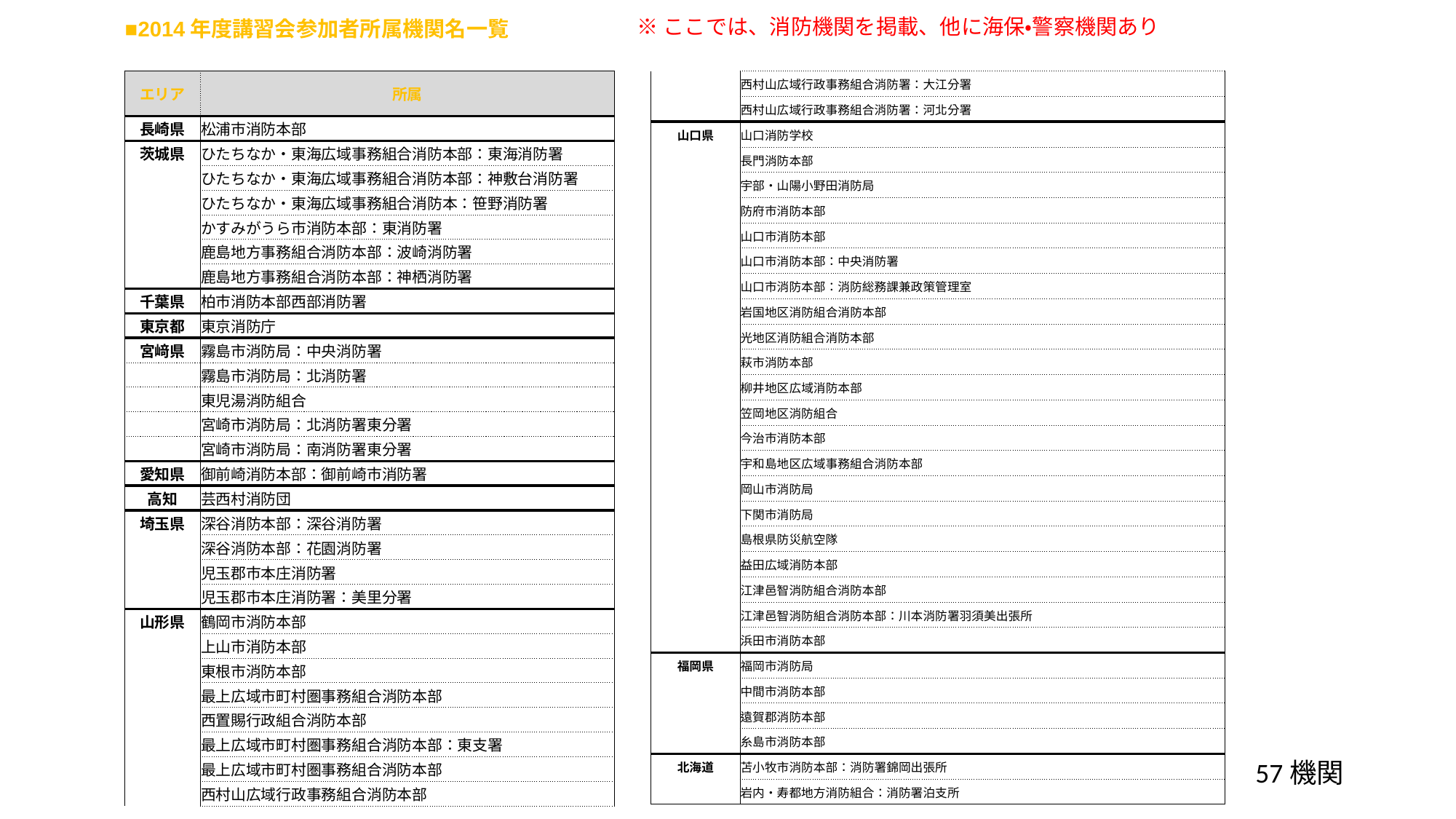

※ここでは、消防機関を掲載、他に海保・警察機関あり
| ■2014年度講習会参加者所属機関名一覧 |  |
| --- | --- |
|  |  |
| エリア | 所属 |
| 長崎県 | 松浦市消防本部 |
| 茨城県 | ひたちなか・東海広域事務組合消防本部：東海消防署 |
|  | ひたちなか・東海広域事務組合消防本部：神敷台消防署 |
|  | ひたちなか・東海広域事務組合消防本：笹野消防署 |
|  | かすみがうら市消防本部：東消防署 |
|  | 鹿島地方事務組合消防本部：波崎消防署 |
|  | 鹿島地方事務組合消防本部：神栖消防署 |
| 千葉県 | 柏市消防本部西部消防署 |
| 東京都 | 東京消防庁 |
| 宮﨑県 | 霧島市消防局：中央消防署 |
|  | 霧島市消防局：北消防署 |
|  | 東児湯消防組合 |
|  | 宮崎市消防局：北消防署東分署 |
|  | 宮崎市消防局：南消防署東分署 |
| 愛知県 | 御前崎消防本部：御前崎市消防署 |
| 高知 | 芸西村消防団 |
| 埼玉県 | 深谷消防本部：深谷消防署 |
|  | 深谷消防本部：花園消防署 |
|  | 児玉郡市本庄消防署 |
|  | 児玉郡市本庄消防署：美里分署 |
| 山形県 | 鶴岡市消防本部 |
|  | 上山市消防本部 |
|  | 東根市消防本部 |
|  | 最上広域市町村圏事務組合消防本部 |
|  | 西置賜行政組合消防本部 |
|  | 最上広域市町村圏事務組合消防本部：東支署 |
|  | 最上広域市町村圏事務組合消防本部 |
|  | 西村山広域行政事務組合消防本部 |
|  | 西村山広域行政事務組合消防署：大江分署 |
| --- | --- |
|  | 西村山広域行政事務組合消防署：河北分署 |
| 山口県 | 山口消防学校 |
|  | 長門消防本部 |
|  | 宇部・山陽小野田消防局 |
|  | 防府市消防本部 |
|  | 山口市消防本部 |
|  | 山口市消防本部：中央消防署 |
|  | 山口市消防本部：消防総務課兼政策管理室 |
|  | 岩国地区消防組合消防本部 |
|  | 光地区消防組合消防本部 |
|  | 萩市消防本部 |
|  | 柳井地区広域消防本部 |
|  | 笠岡地区消防組合 |
|  | 今治市消防本部 |
|  | 宇和島地区広域事務組合消防本部 |
|  | 岡山市消防局 |
|  | 下関市消防局 |
|  | 島根県防災航空隊 |
|  | 益田広域消防本部 |
|  | 江津邑智消防組合消防本部 |
|  | 江津邑智消防組合消防本部：川本消防署羽須美出張所 |
|  | 浜田市消防本部 |
| 福岡県 | 福岡市消防局 |
|  | 中間市消防本部 |
|  | 遠賀郡消防本部 |
|  | 糸島市消防本部 |
| 北海道 | 苫小牧市消防本部：消防署錦岡出張所 |
|  | 岩内・寿都地方消防組合：消防署泊支所 |
57機関